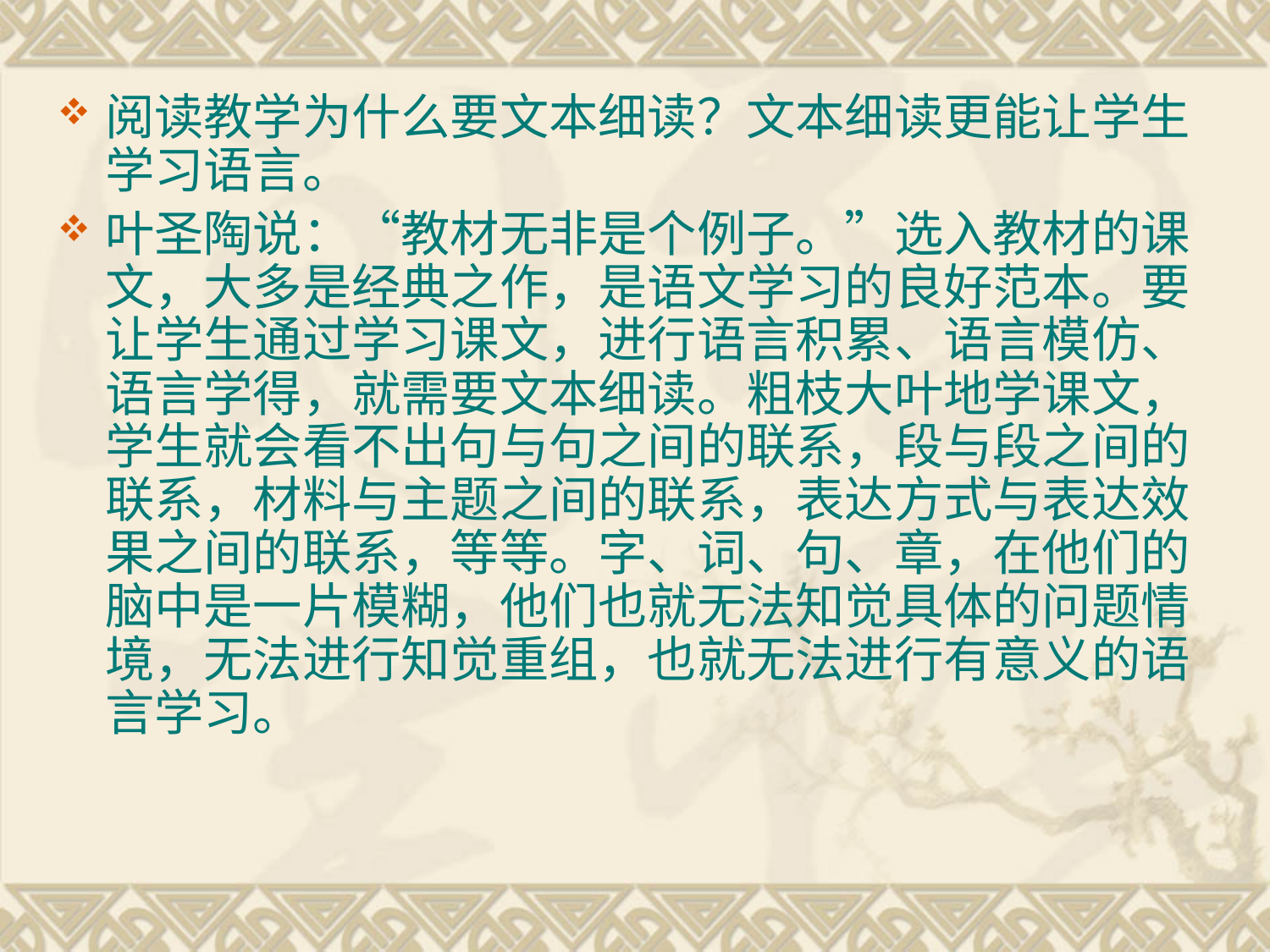

阅读教学为什么要文本细读？文本细读更能让学生学习语言。
叶圣陶说：“教材无非是个例子。”选入教材的课文，大多是经典之作，是语文学习的良好范本。要让学生通过学习课文，进行语言积累、语言模仿、语言学得，就需要文本细读。粗枝大叶地学课文，学生就会看不出句与句之间的联系，段与段之间的联系，材料与主题之间的联系，表达方式与表达效果之间的联系，等等。字、词、句、章，在他们的脑中是一片模糊，他们也就无法知觉具体的问题情境，无法进行知觉重组，也就无法进行有意义的语言学习。